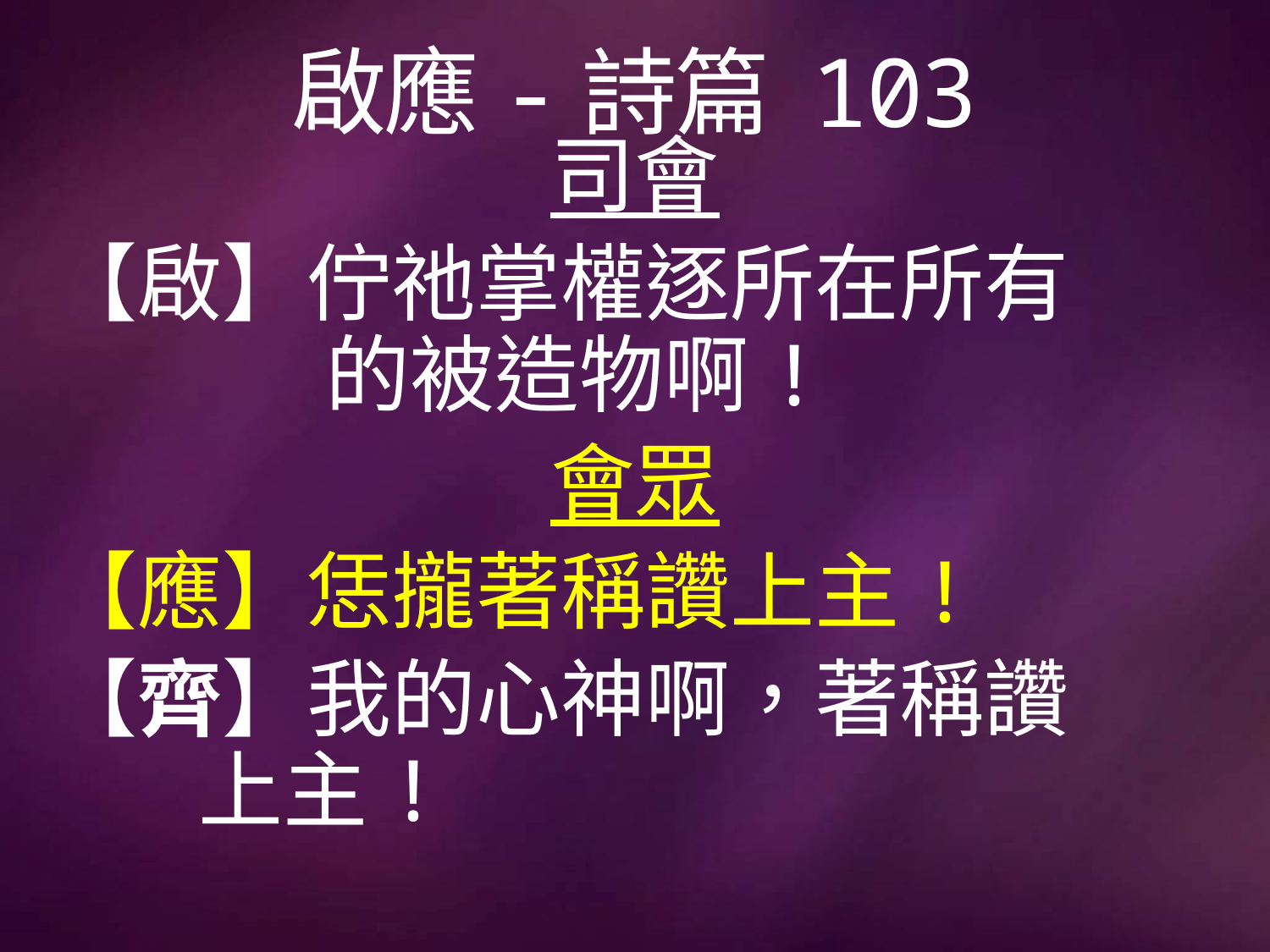

# 啟應-詩篇 103
司會
【啟】佇祂掌權逐所在所有			 的被造物啊!
會眾
【應】恁攏著稱讚上主!
【齊】我的心神啊，著稱讚		 	 上主!